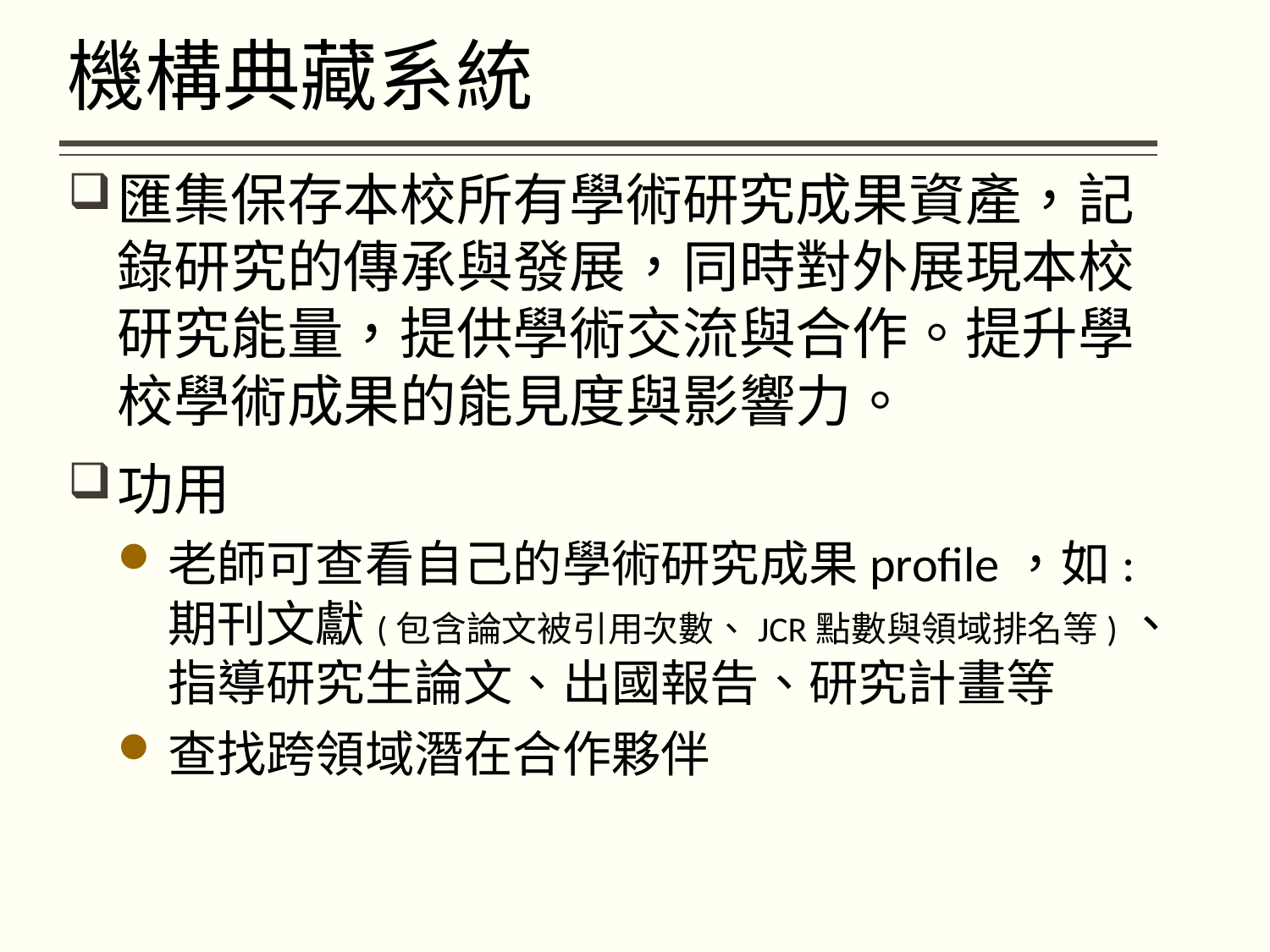

# 機構典藏系統
匯集保存本校所有學術研究成果資產，記錄研究的傳承與發展，同時對外展現本校研究能量，提供學術交流與合作。提升學校學術成果的能見度與影響力。
功用
老師可查看自己的學術研究成果profile，如:期刊文獻(包含論文被引用次數、JCR點數與領域排名等)、指導研究生論文、出國報告、研究計畫等
查找跨領域潛在合作夥伴
          29